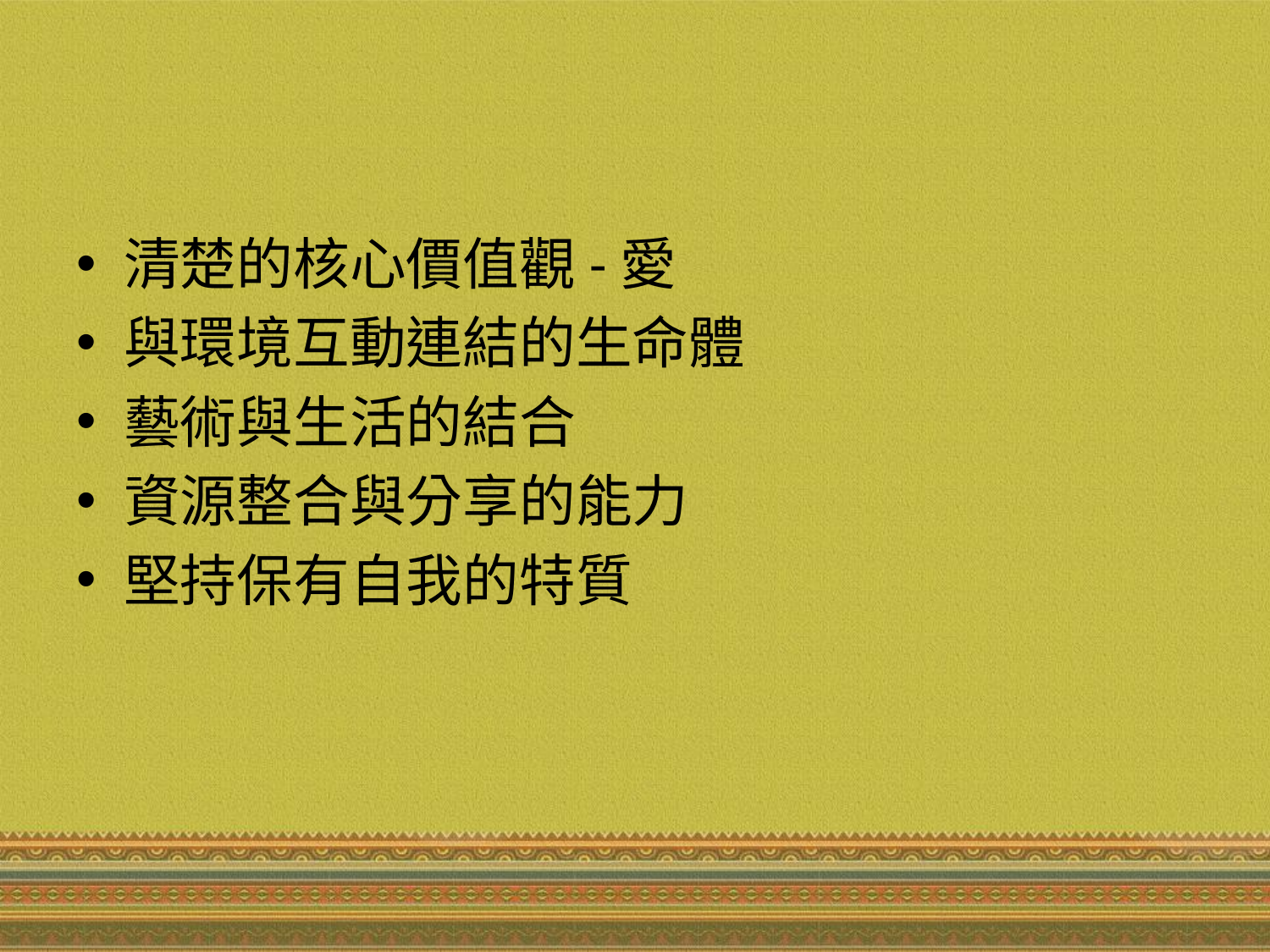

#
清楚的核心價值觀-愛
與環境互動連結的生命體
藝術與生活的結合
資源整合與分享的能力
堅持保有自我的特質